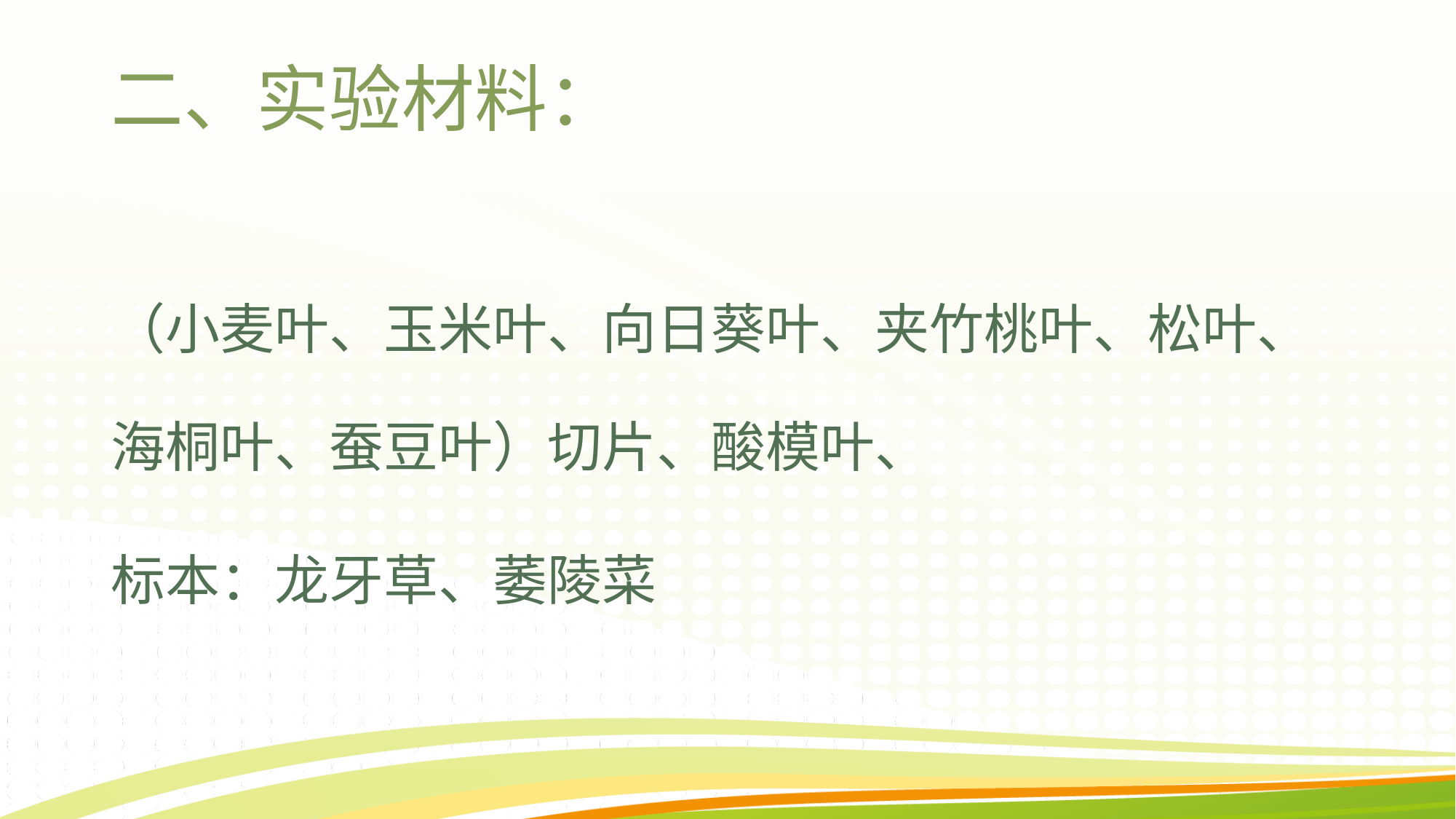

# 二、实验材料：

（小麦叶、玉米叶、向日葵叶、夹竹桃叶、松叶、海桐叶、蚕豆叶）切片、酸模叶、
标本：龙牙草、萎陵菜